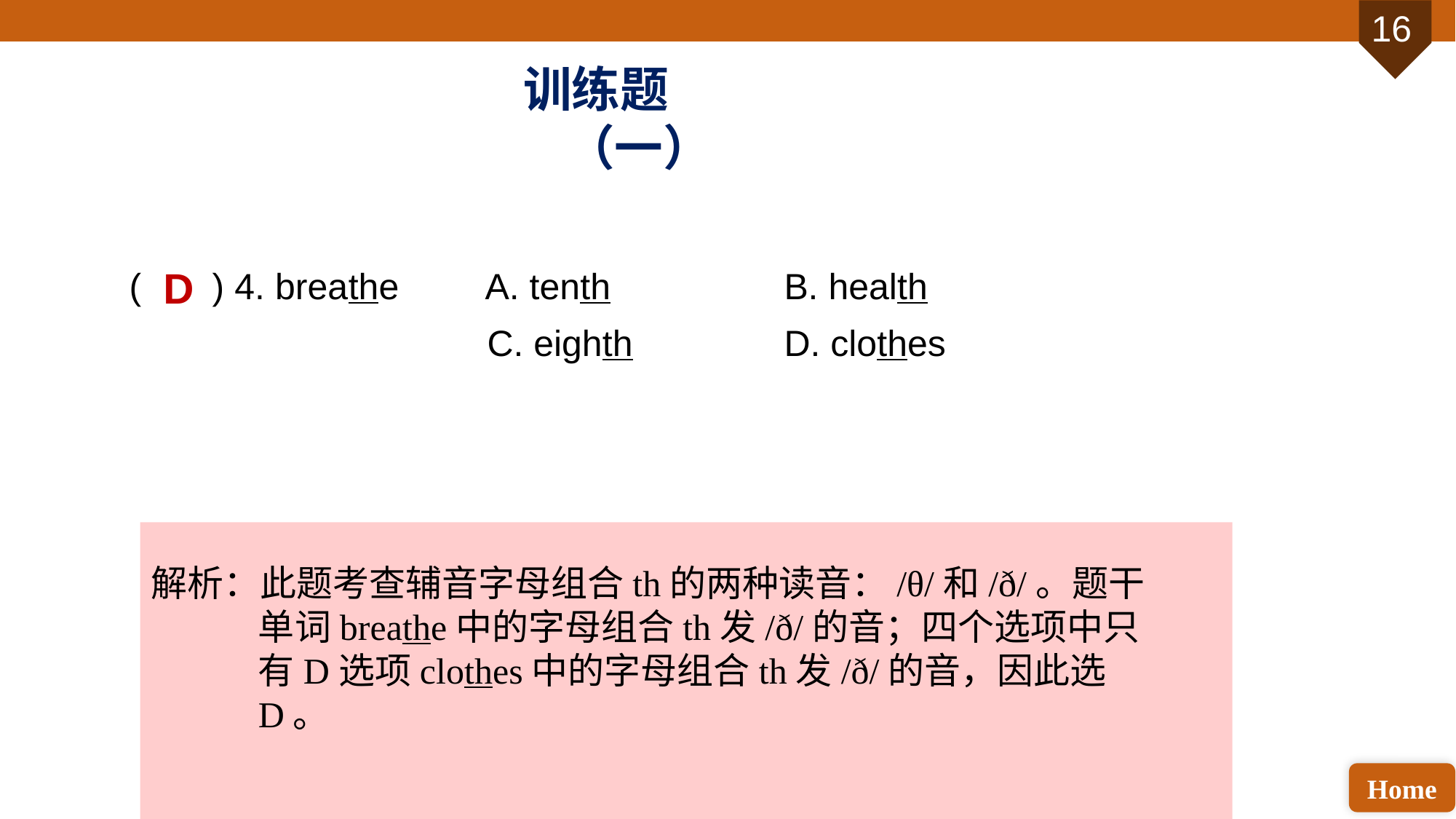

训练题（一）
(       ) 4. breathe 	   A. tenth 		B. health
                            	   C. eighth 		D. clothes
D

解析：此题考查辅音字母组合th的两种读音：/θ/和/ð/。题干单词breathe中的字母组合th发/ð/的音；四个选项中只有D选项clothes中的字母组合th发/ð/的音，因此选D。